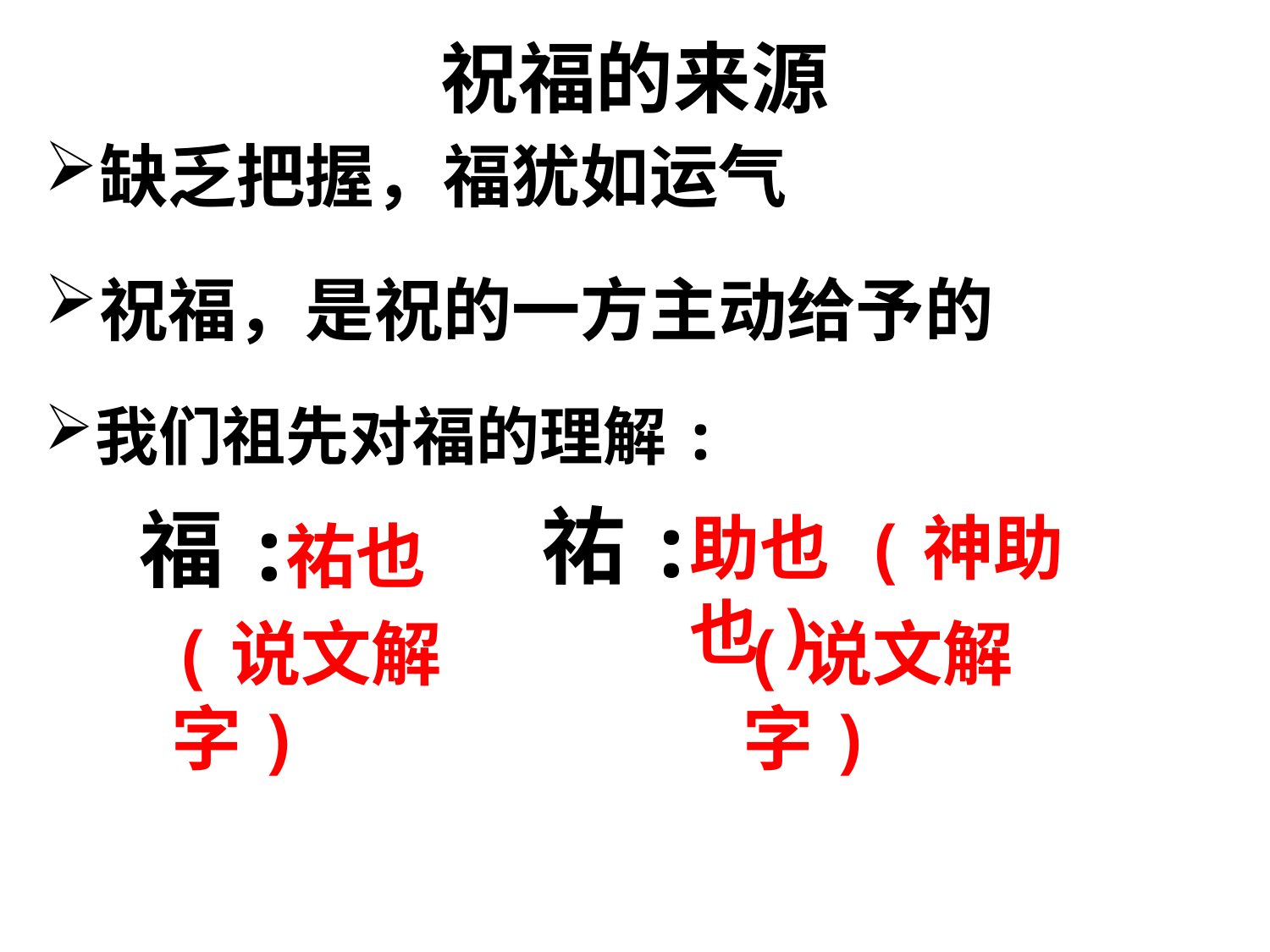

# 祝福的来源
缺乏把握，福犹如运气

祝福，是祝的一方主动给予的

我们祖先对福的理解:

祐:
福:
助也 (神助也)
祐也
(说文解字)
(说文解字)